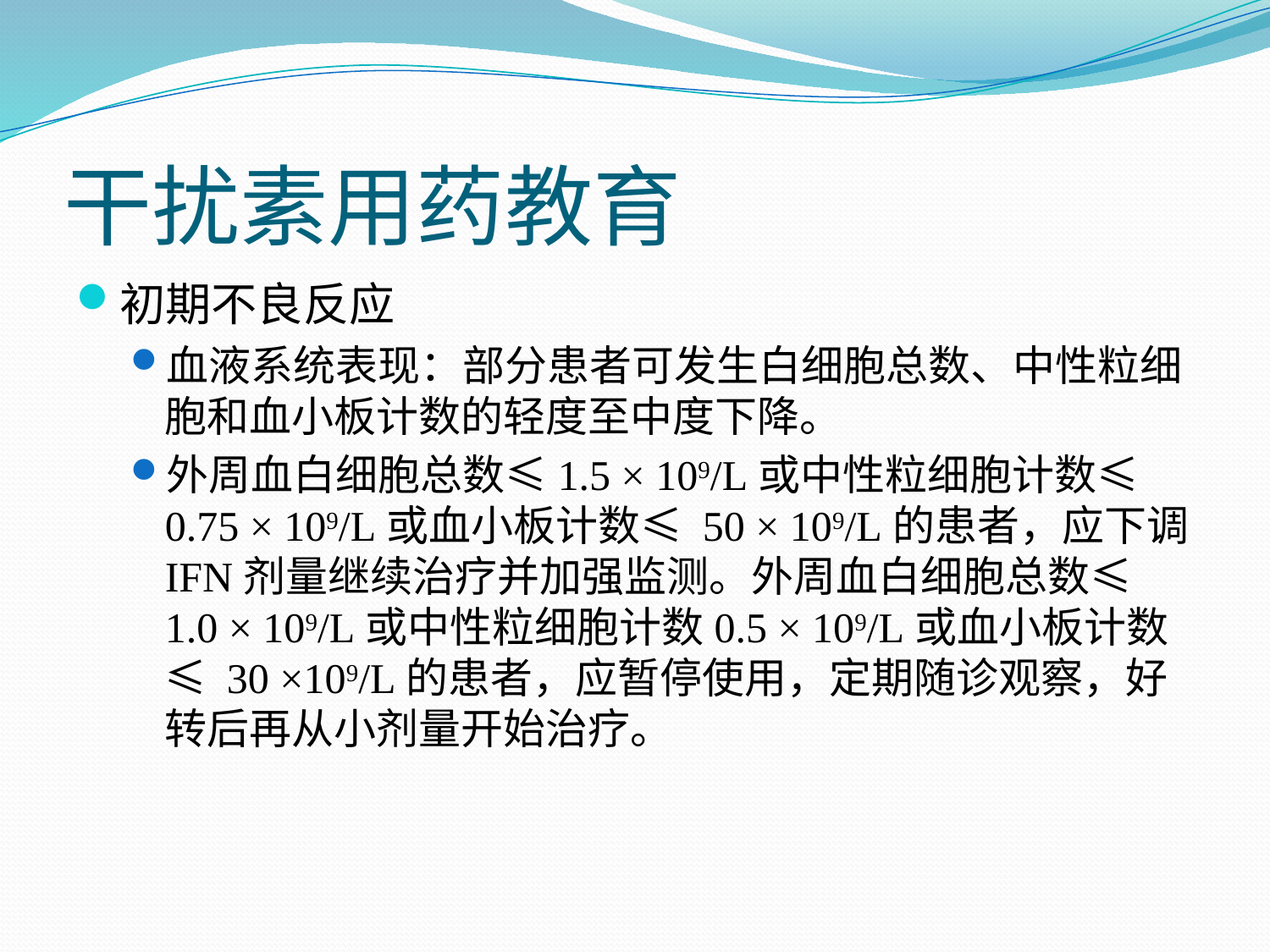

# 干扰素用药教育
初期不良反应
血液系统表现：部分患者可发生白细胞总数、中性粒细胞和血小板计数的轻度至中度下降。
外周血白细胞总数≤1.5 × 109/L或中性粒细胞计数≤ 0.75 × 109/L或血小板计数≤ 50 × 109/L的患者，应下调IFN剂量继续治疗并加强监测。外周血白细胞总数≤ 1.0 × 109/L或中性粒细胞计数0.5 × 109/L或血小板计数≤ 30 ×109/L的患者，应暂停使用，定期随诊观察，好转后再从小剂量开始治疗。